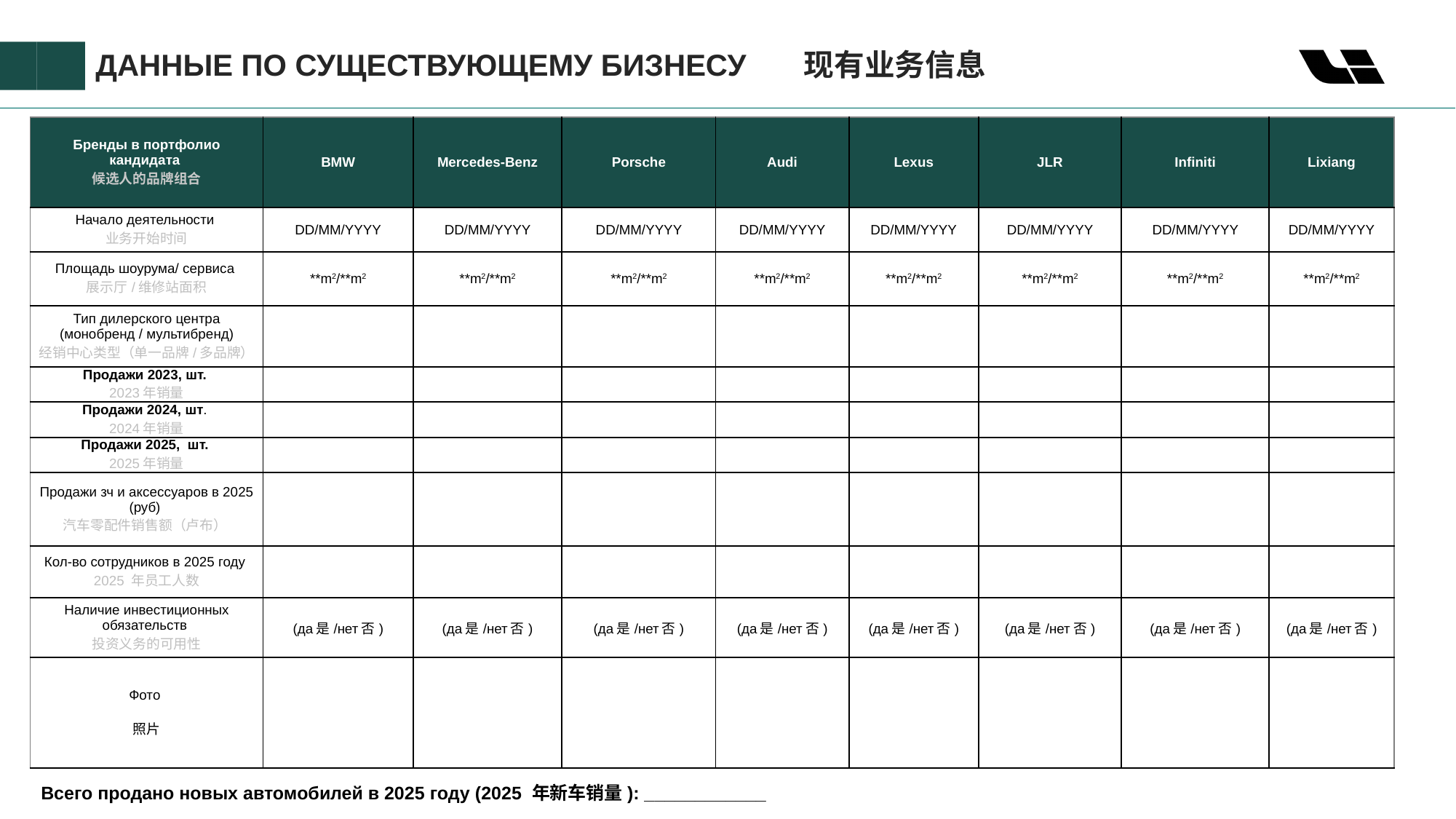

# ДАННЫЕ ПО СУЩЕСТВУЮЩЕМУ БИЗНЕСУ      现有业务信息
| Бренды в портфолио кандидата 候选人的品牌组合 | BMW | Mercedes-Benz | Porsche | Audi | Lexus | JLR | Infiniti | Lixiang |
| --- | --- | --- | --- | --- | --- | --- | --- | --- |
| Начало деятельности 业务开始时间 | DD/MM/YYYY | DD/MM/YYYY | DD/MM/YYYY | DD/MM/YYYY | DD/MM/YYYY | DD/MM/YYYY | DD/MM/YYYY | DD/MM/YYYY |
| Площадь шоурума/ сервиса 展示厅/维修站面积 | \*\*m2/\*\*m2 | \*\*m2/\*\*m2 | \*\*m2/\*\*m2 | \*\*m2/\*\*m2 | \*\*m2/\*\*m2 | \*\*m2/\*\*m2 | \*\*m2/\*\*m2 | \*\*m2/\*\*m2 |
| Тип дилерского центра (монобренд / мультибренд) 经销中心类型（单一品牌/多品牌） |  |  |  |  |  |  |  |  |
| Продажи 2023, шт. 2023年销量 |  |  |  |  |  |  |  |  |
| Продажи 2024, шт. 2024年销量 |  |  |  |  |  |  |  |  |
| Продажи 2025, шт. 2025年销量 |  |  |  |  |  |  |  |  |
| Продажи зч и аксессуаров в 2025 (руб) 汽车零配件销售额（卢布） |  |  |  |  |  |  |  |  |
| Кол-во сотрудников в 2025 году 2025 年员工人数 |  |  |  |  |  |  |  |  |
| Наличие инвестиционных обязательств 投资义务的可用性 | (да是/нет否) | (да是/нет否) | (да是/нет否) | (да是/нет否) | (да是/нет否) | (да是/нет否) | (да是/нет否) | (да是/нет否) |
| Фото 照片 |  |  |  |  |  |  |  |  |
Всего продано новых автомобилей в 2025 году (2025 年新车销量): ____________